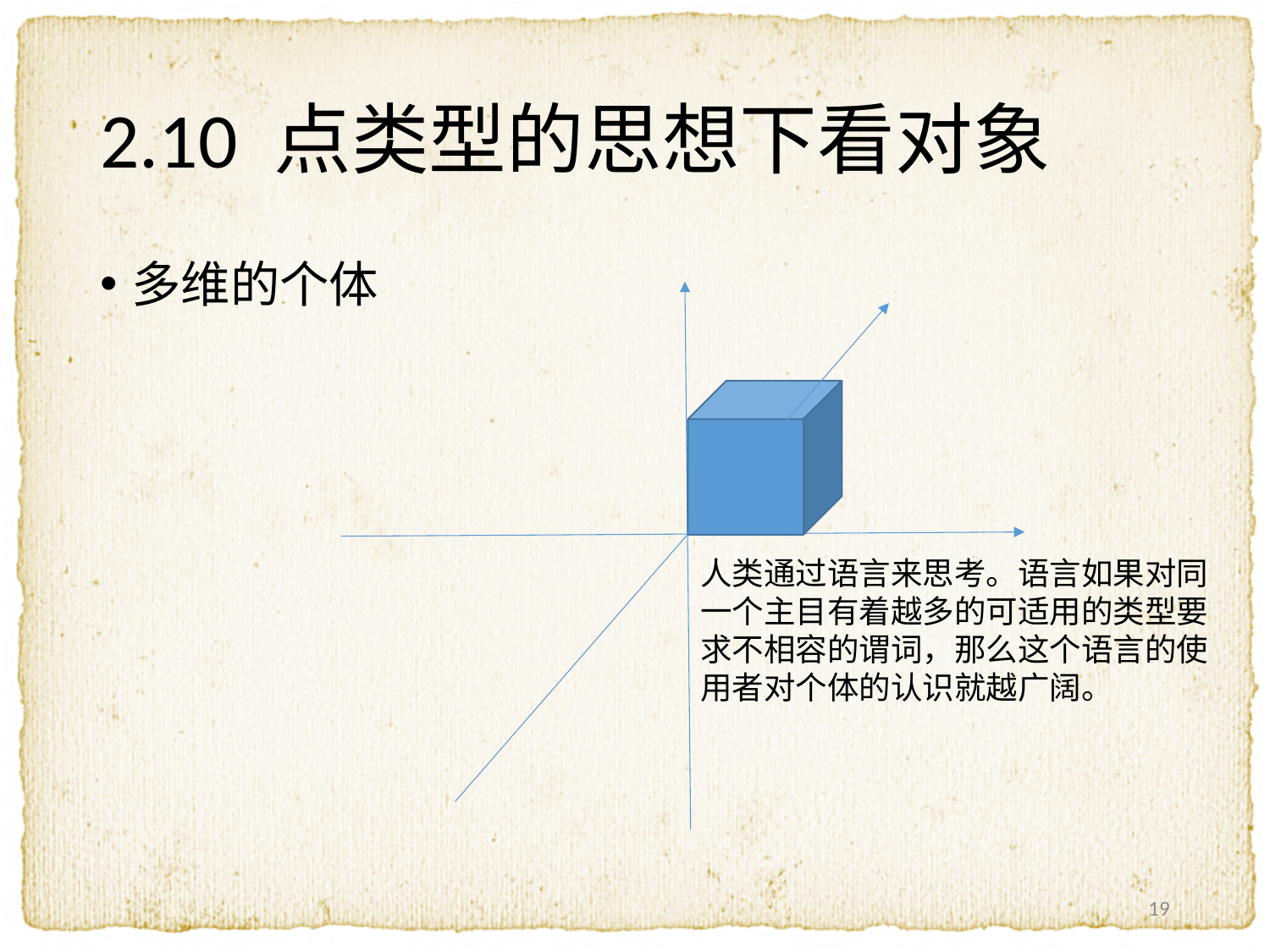

# 2.10 点类型的思想下看对象
多维的个体

人类通过语言来思考。语言如果对同一个主目有着越多的可适用的类型要求不相容的谓词，那么这个语言的使用者对个体的认识就越广阔。

19